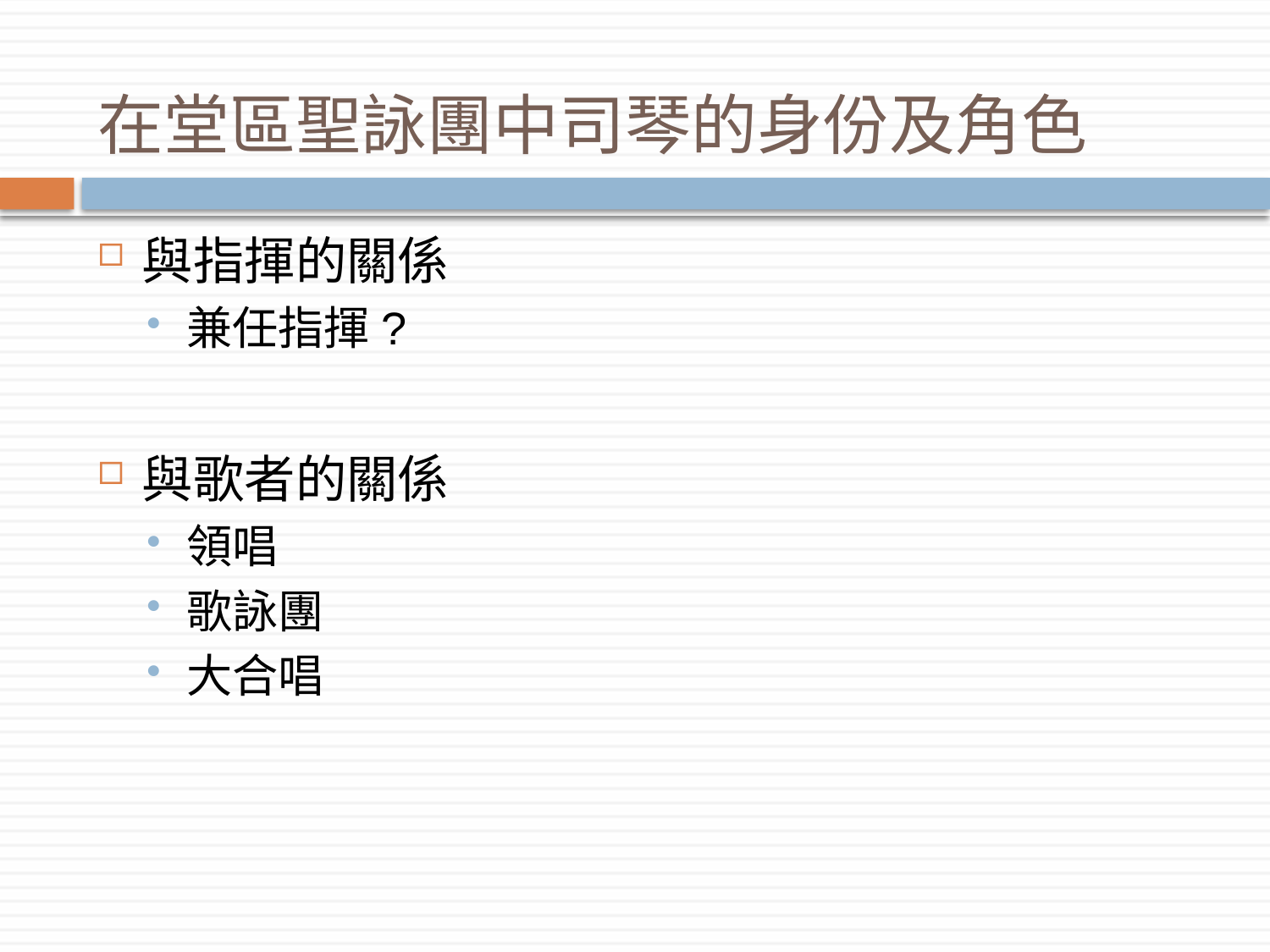

# 在堂區聖詠團中司琴的身份及角色
與指揮的關係
兼任指揮?

與歌者的關係
領唱
歌詠團
大合唱